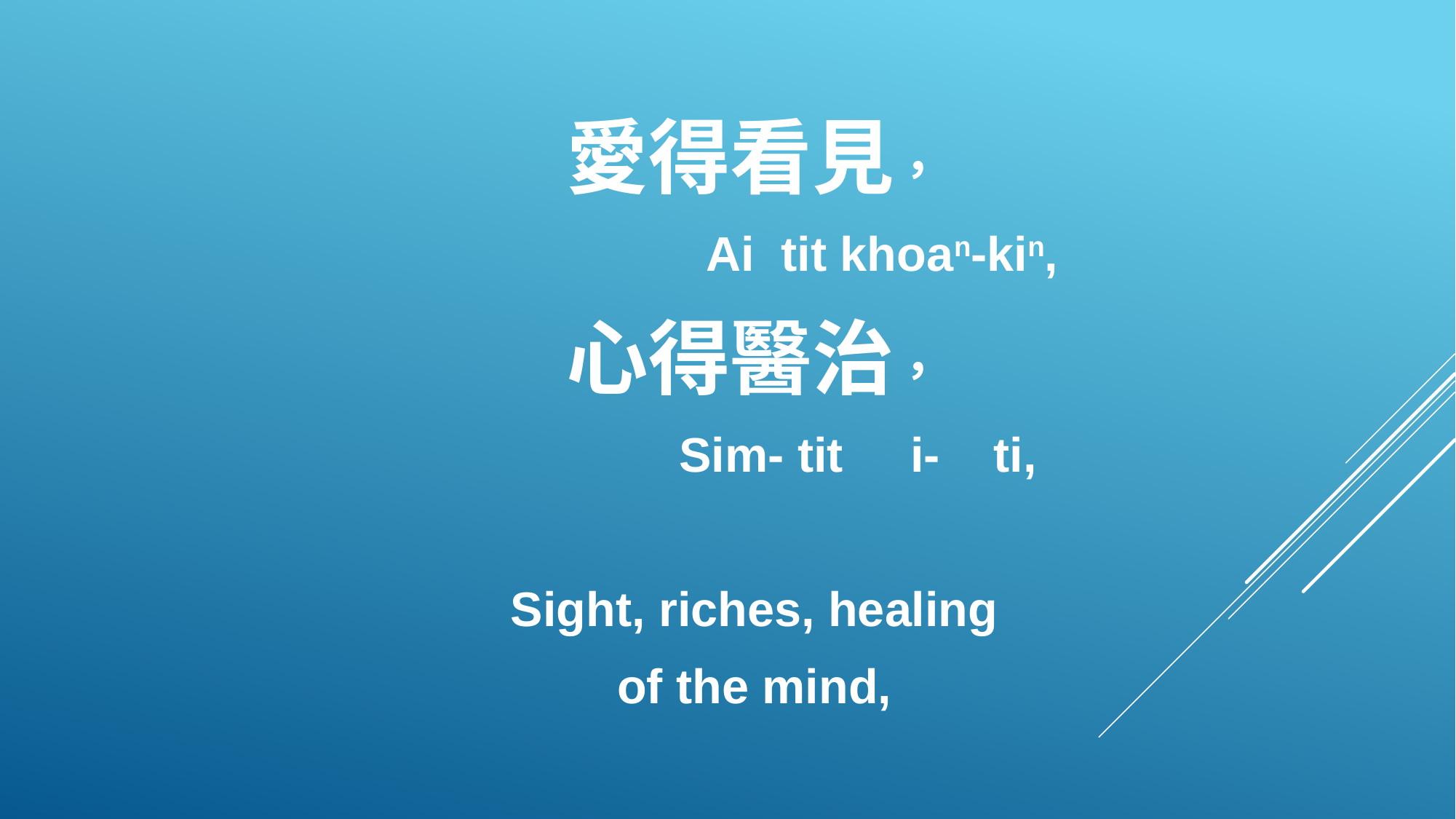

愛得看見，
                                       Ai  tit khoan-kin,
心得醫治，
                                     Sim- tit     i-    ti,

Sight, riches, healing
of the mind,